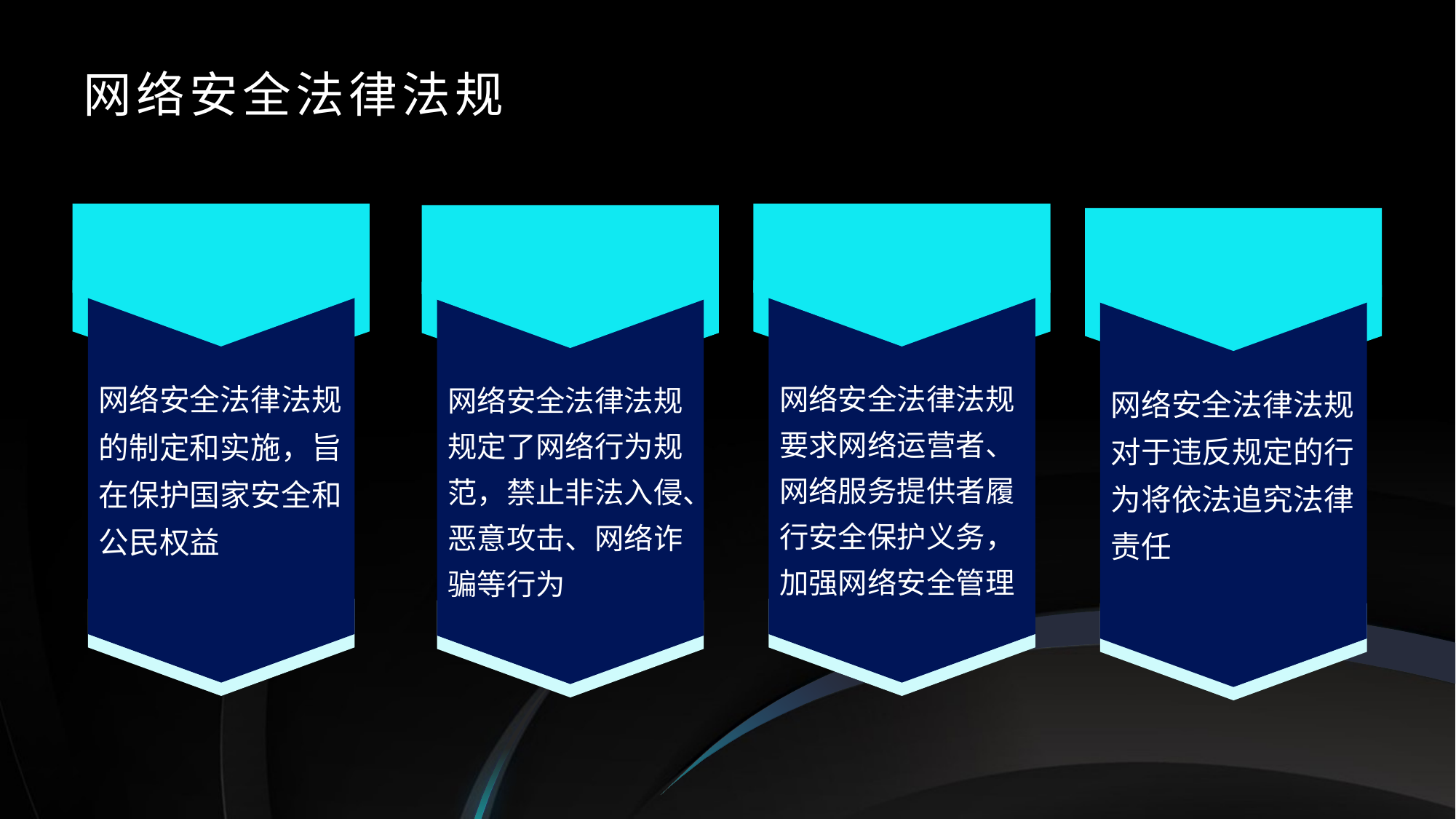

网络安全法律法规

网络安全法律法规的制定和实施，旨在保护国家安全和公民权益
网络安全法律法规要求网络运营者、网络服务提供者履行安全保护义务，加强网络安全管理
网络安全法律法规规定了网络行为规范，禁止非法入侵、恶意攻击、网络诈骗等行为
网络安全法律法规对于违反规定的行为将依法追究法律责任